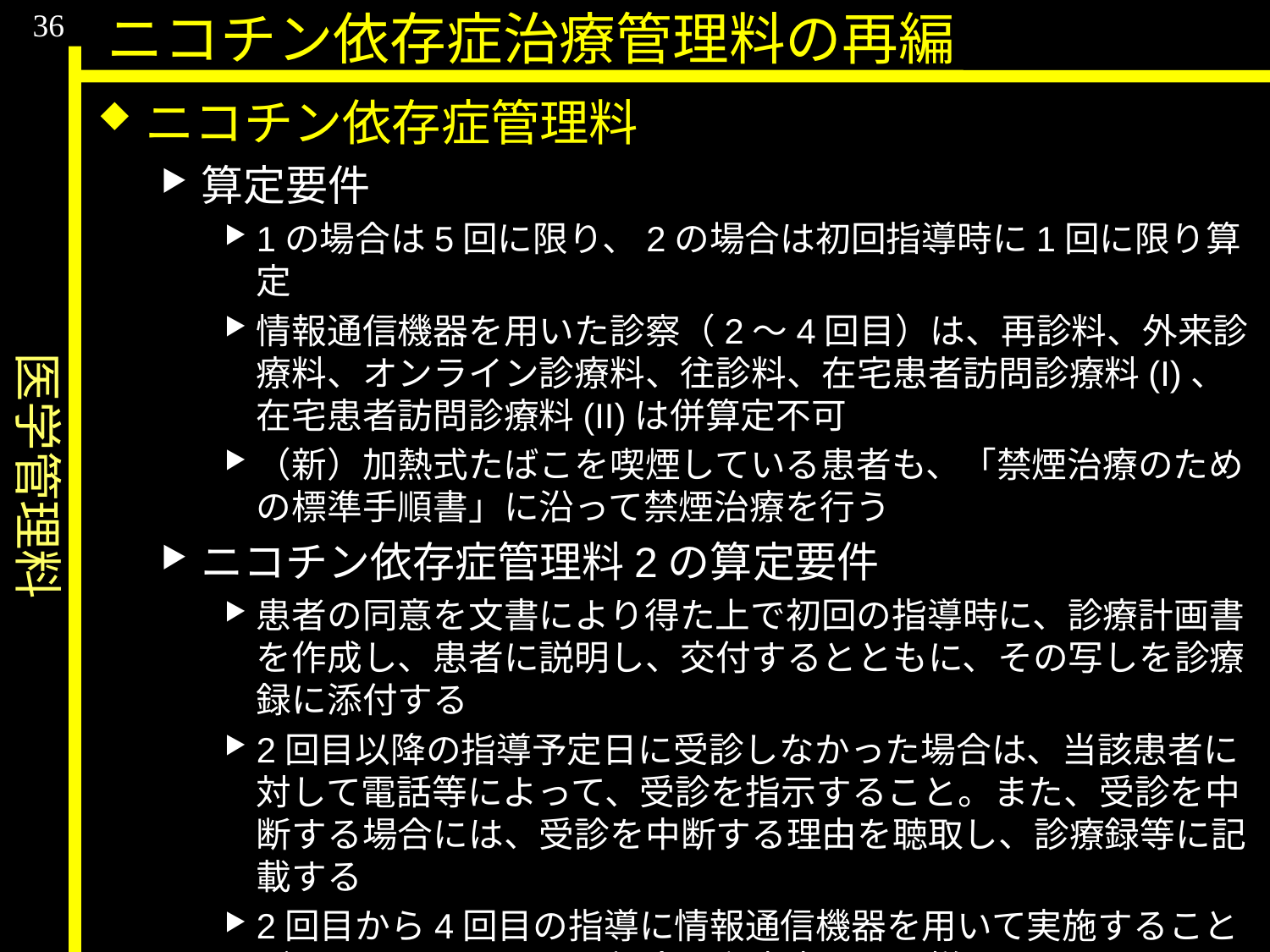

医学管理料
36
ニコチン依存症治療管理料の再編

ニコチン依存症管理料
算定要件
1の場合は5回に限り、2の場合は初回指導時に1回に限り算定
情報通信機器を用いた診察（2〜4回目）は、再診料、外来診療料、オンライン診療料、往診料、在宅患者訪問診療料(I)、在宅患者訪問診療料(II)は併算定不可
（新）加熱式たばこを喫煙している患者も、「禁煙治療のための標準手順書」に沿って禁煙治療を行う
ニコチン依存症管理料2の算定要件
患者の同意を文書により得た上で初回の指導時に、診療計画書を作成し、患者に説明し、交付するとともに、その写しを診療録に添付する
2回目以降の指導予定日に受診しなかった場合は、当該患者に対して電話等によって、受診を指示すること。また、受診を中断する場合には、受診を中断する理由を聴取し、診療録等に記載する
2回目から4回目の指導に情報通信機器を用いて実施することができる。なお、その場合の留意事項は同様